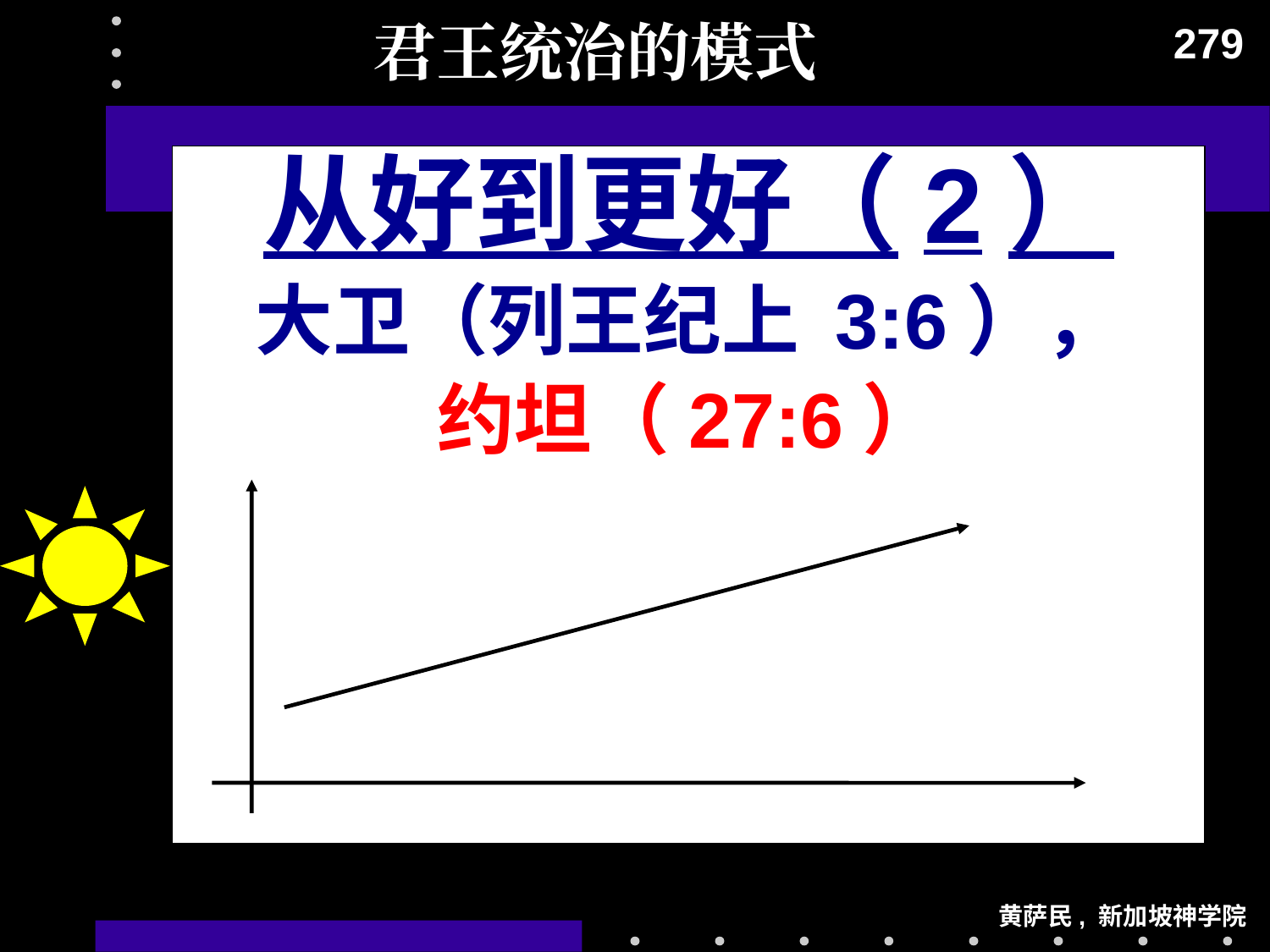

# 君王统治的模式
279
从好到更好（2）
大卫（列王纪上 3:6），
约坦（27:6）

黄萨民, 新加坡神学院